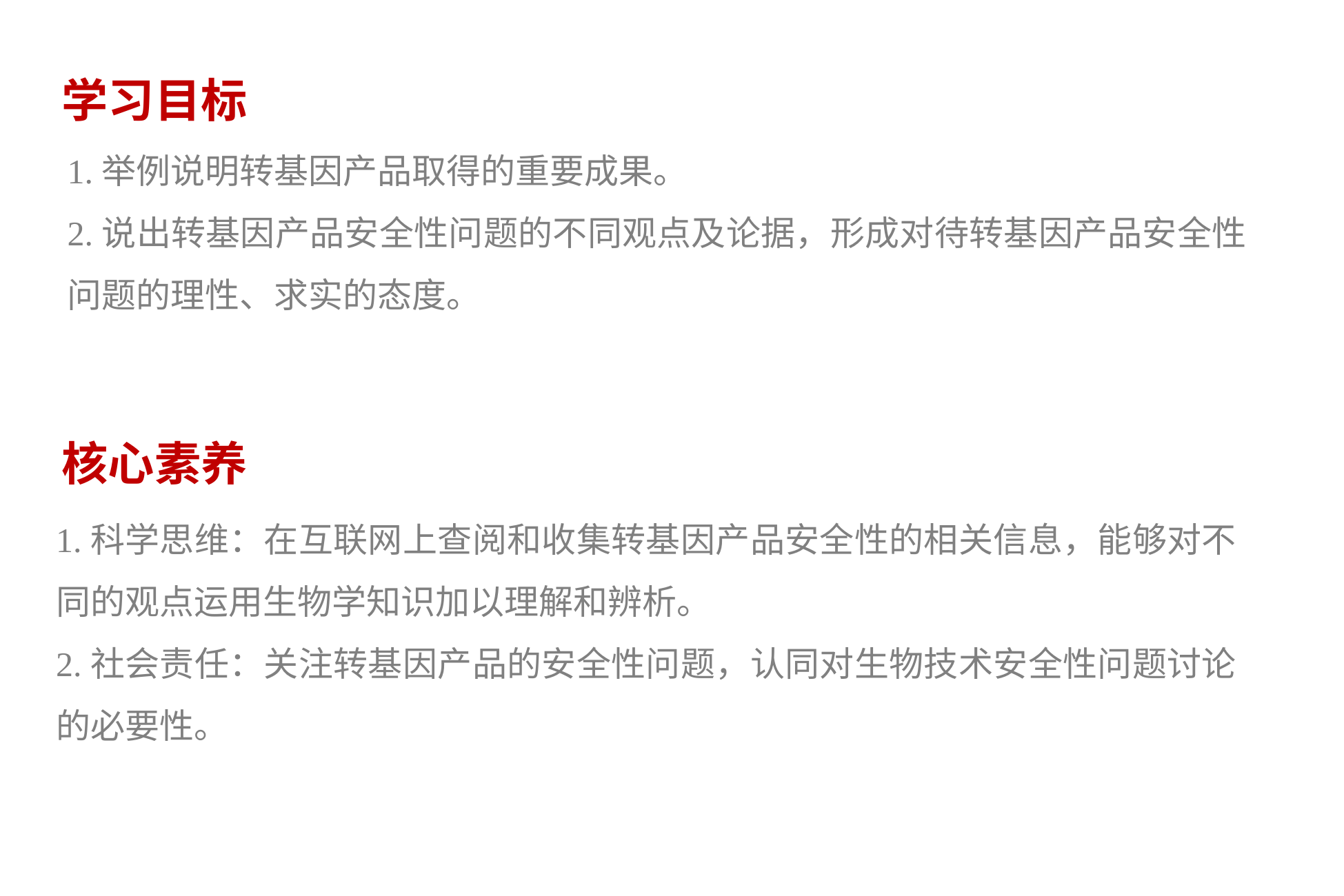

学习目标
1.举例说明转基因产品取得的重要成果。
2.说出转基因产品安全性问题的不同观点及论据，形成对待转基因产品安全性问题的理性、求实的态度。
核心素养
1.科学思维：在互联网上查阅和收集转基因产品安全性的相关信息，能够对不同的观点运用生物学知识加以理解和辨析。
2.社会责任：关注转基因产品的安全性问题，认同对生物技术安全性问题讨论的必要性。